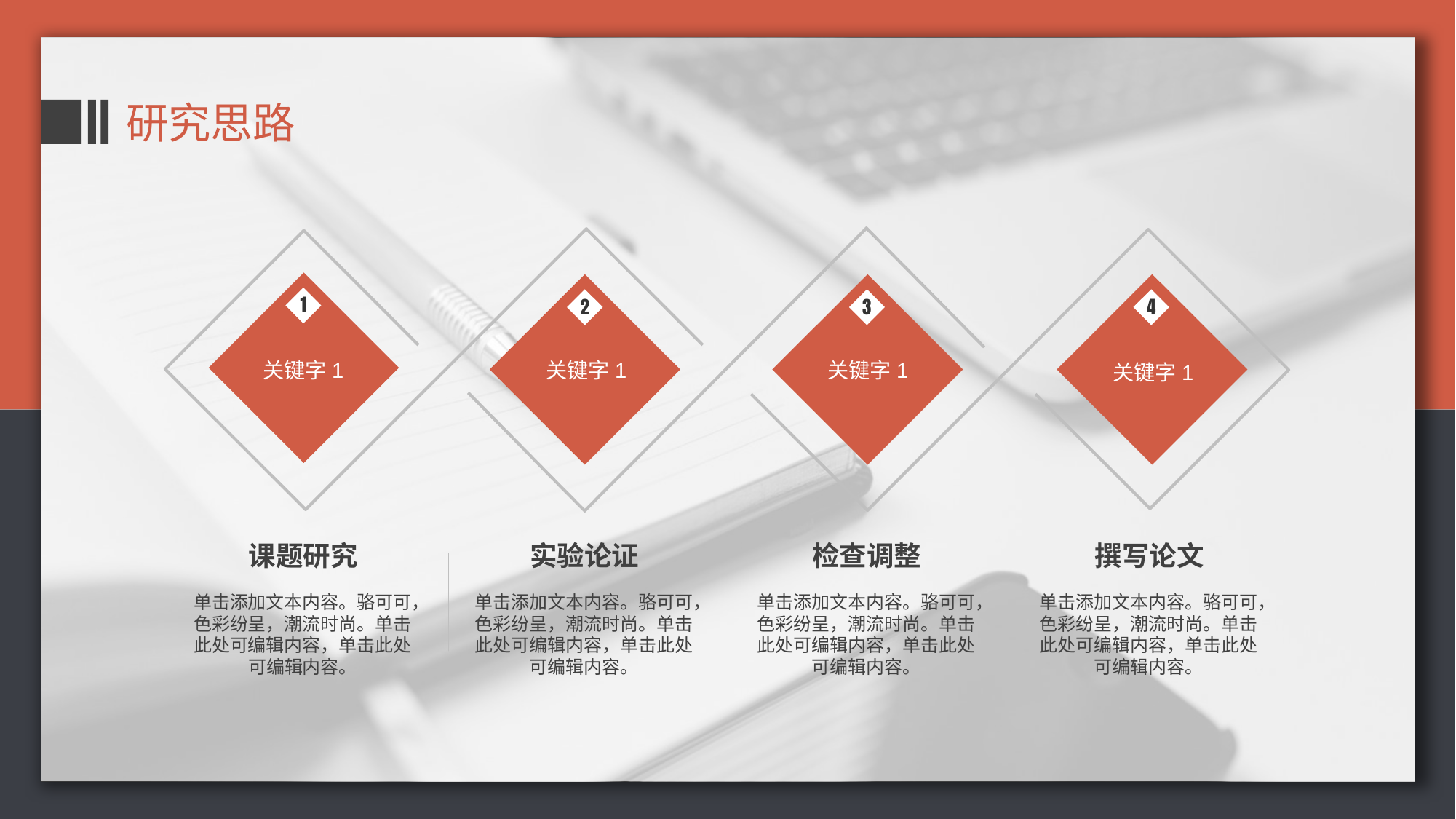

研究思路

1
2
3
4
关键字1
关键字1
关键字1
关键字1

课题研究
实验论证
检查调整
撰写论文
单击添加文本内容。骆可可，色彩纷呈，潮流时尚。单击此处可编辑内容，单击此处可编辑内容。
单击添加文本内容。骆可可，色彩纷呈，潮流时尚。单击此处可编辑内容，单击此处可编辑内容。
单击添加文本内容。骆可可，色彩纷呈，潮流时尚。单击此处可编辑内容，单击此处可编辑内容。
单击添加文本内容。骆可可，色彩纷呈，潮流时尚。单击此处可编辑内容，单击此处可编辑内容。